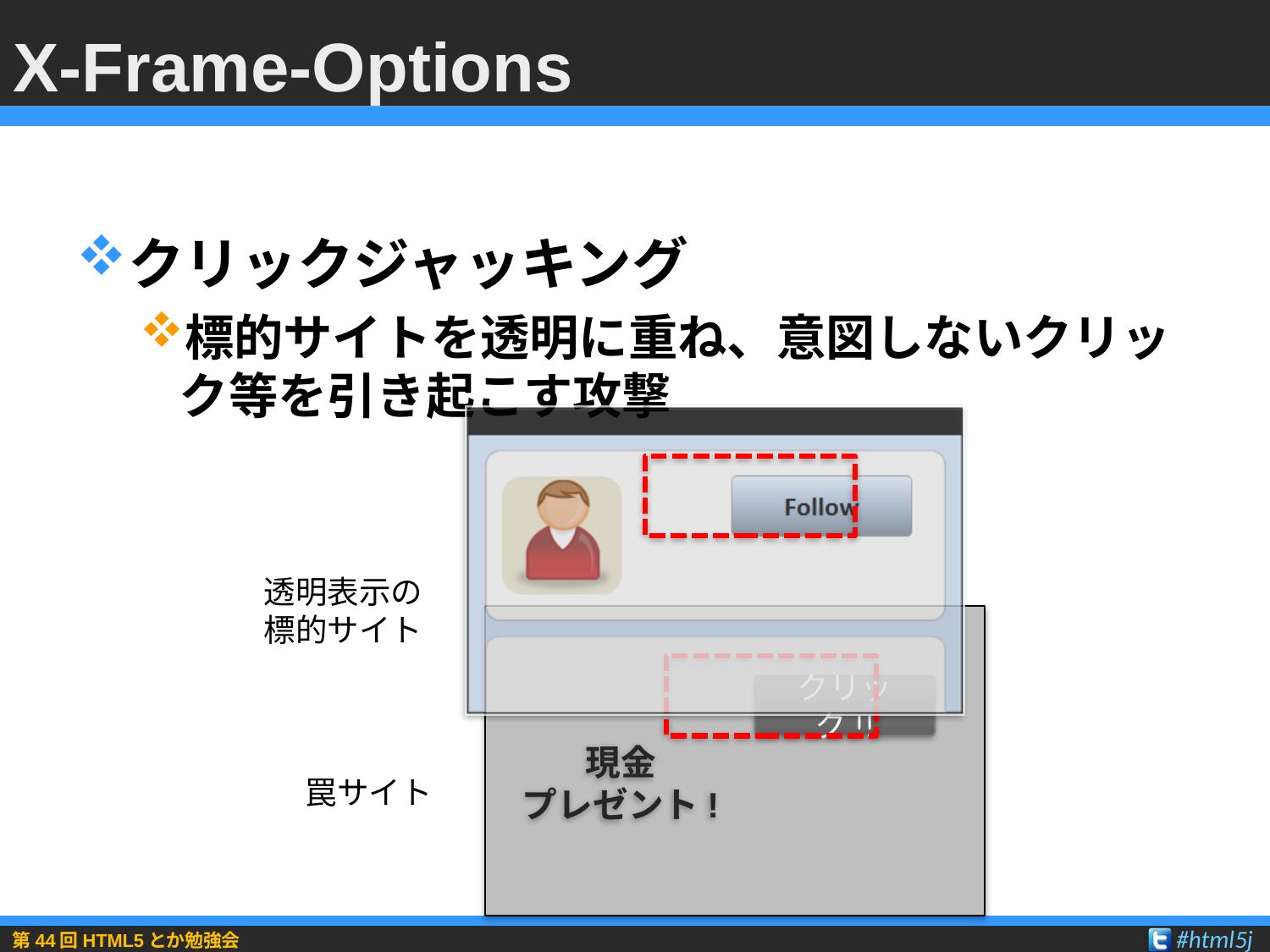

# X-Frame-Options
クリックジャッキング
標的サイトを透明に重ね、意図しないクリック等を引き起こす攻撃

透明表示の
標的サイト

クリック!!

現金
プレゼント!
罠サイト